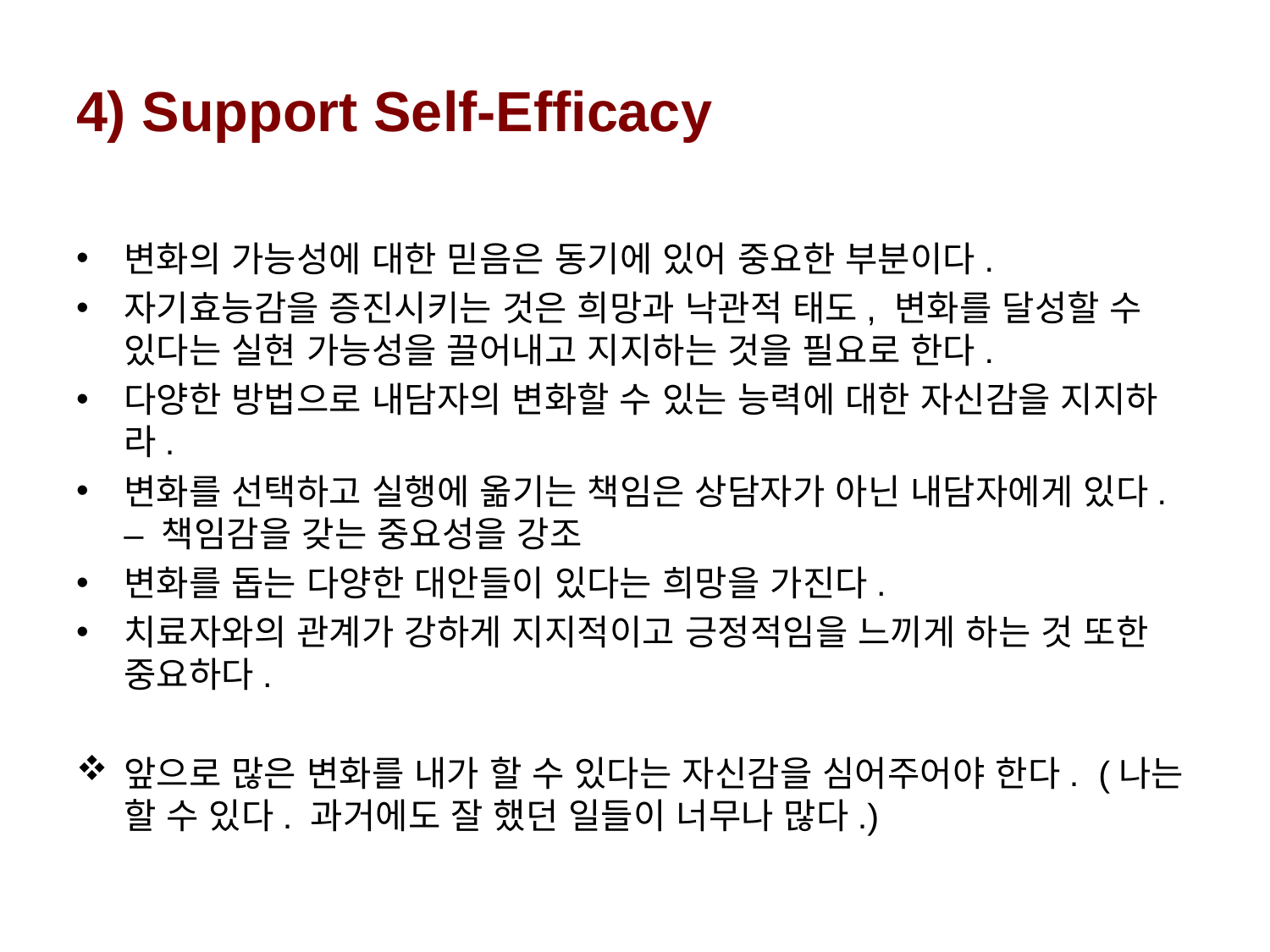

# 4) Support Self-Efficacy
변화의 가능성에 대한 믿음은 동기에 있어 중요한 부분이다.
자기효능감을 증진시키는 것은 희망과 낙관적 태도, 변화를 달성할 수 있다는 실현 가능성을 끌어내고 지지하는 것을 필요로 한다.
다양한 방법으로 내담자의 변화할 수 있는 능력에 대한 자신감을 지지하라.
변화를 선택하고 실행에 옮기는 책임은 상담자가 아닌 내담자에게 있다. – 책임감을 갖는 중요성을 강조
변화를 돕는 다양한 대안들이 있다는 희망을 가진다.
치료자와의 관계가 강하게 지지적이고 긍정적임을 느끼게 하는 것 또한 중요하다.

앞으로 많은 변화를 내가 할 수 있다는 자신감을 심어주어야 한다.  (나는 할 수 있다. 과거에도 잘 했던 일들이 너무나 많다.)